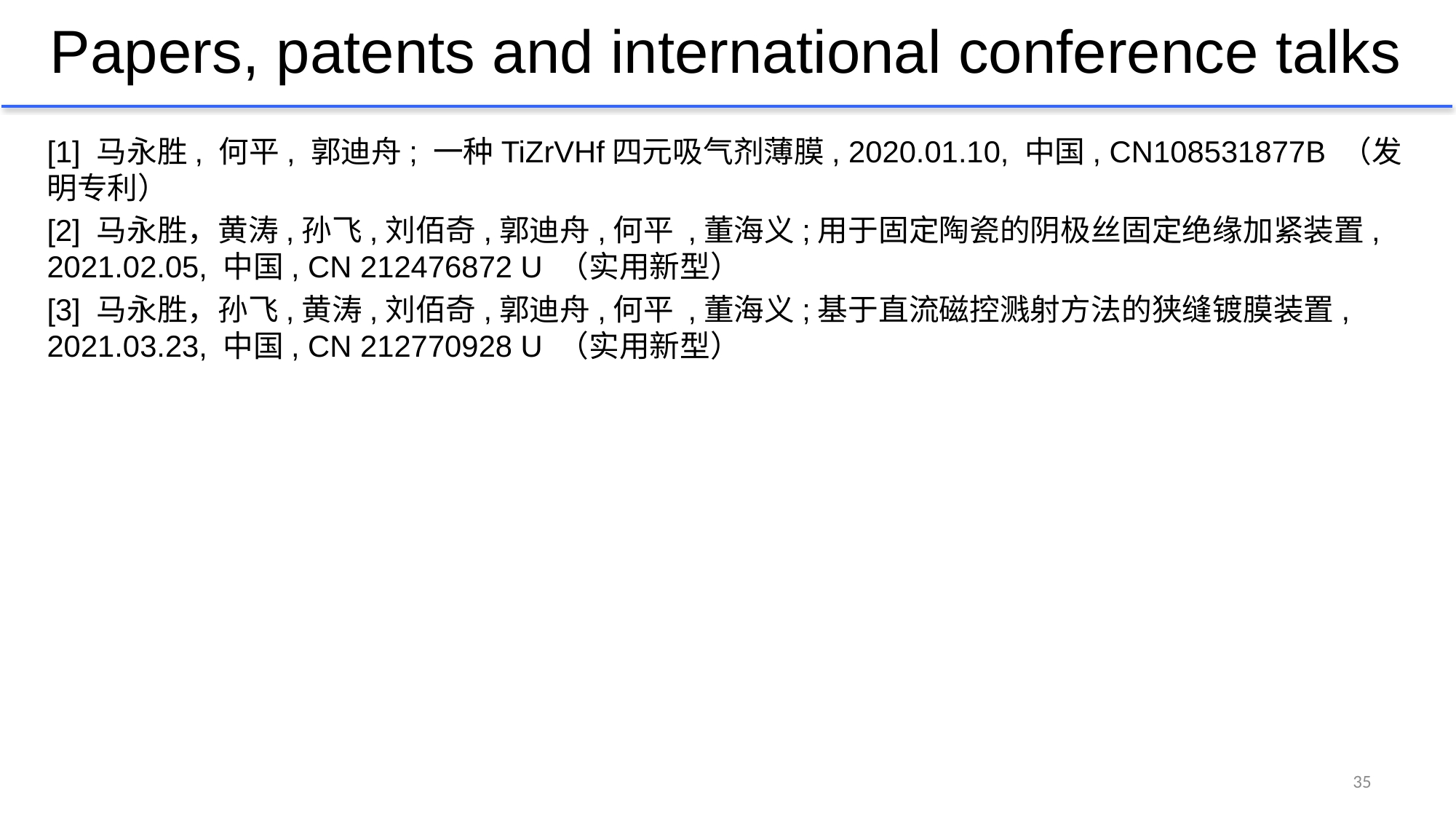

# Papers, patents and international conference talks
[1] 马永胜, 何平, 郭迪舟; 一种TiZrVHf四元吸气剂薄膜, 2020.01.10, 中国, CN108531877B （发明专利）
[2] 马永胜，黄涛,孙飞,刘佰奇,郭迪舟,何平 ,董海义;用于固定陶瓷的阴极丝固定绝缘加紧装置, 2021.02.05, 中国, CN 212476872 U （实用新型）
[3] 马永胜，孙飞,黄涛,刘佰奇,郭迪舟,何平 ,董海义;基于直流磁控溅射方法的狭缝镀膜装置, 2021.03.23, 中国, CN 212770928 U （实用新型）

35